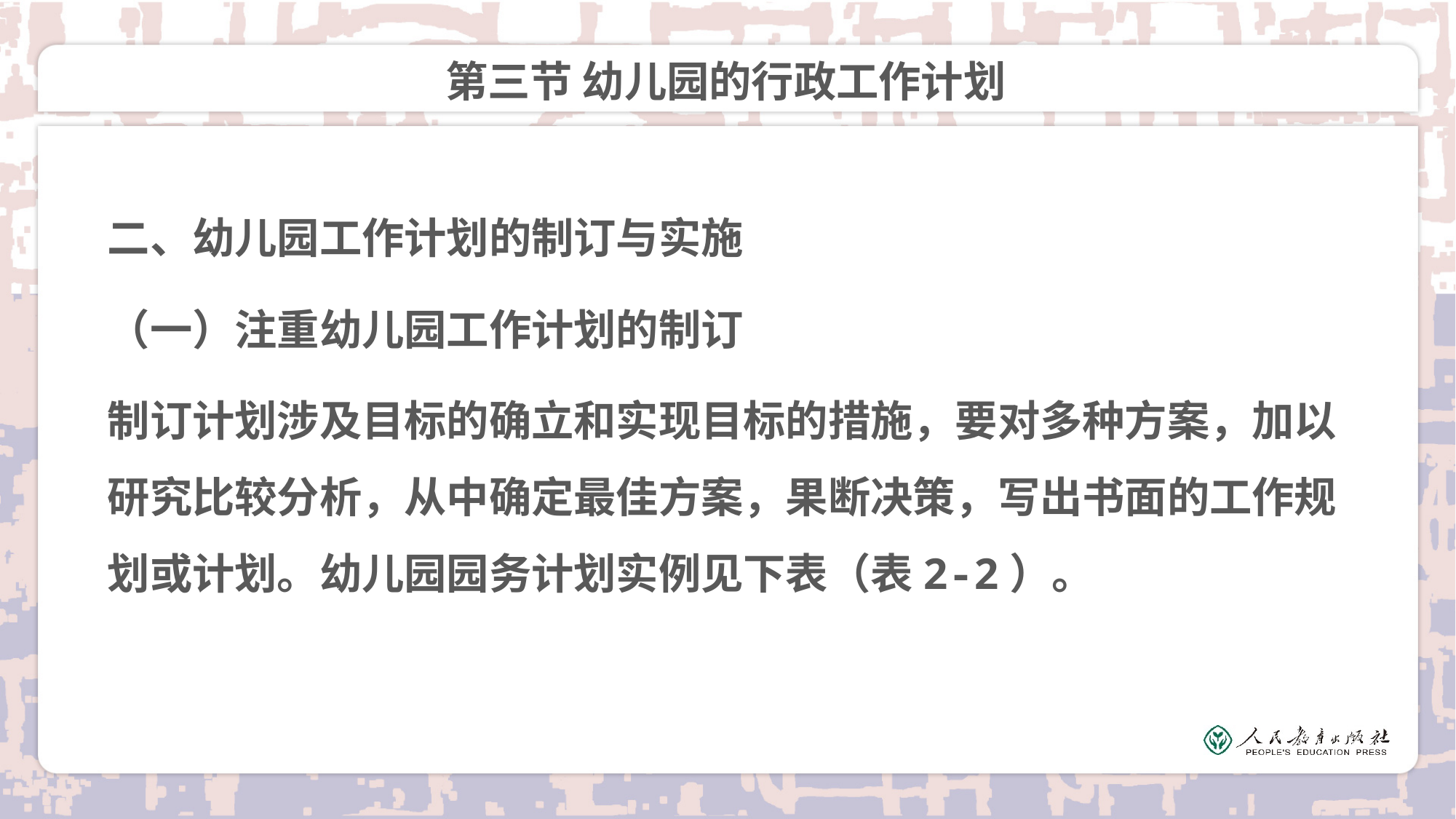

# 第三节 幼儿园的行政工作计划
二、幼儿园工作计划的制订与实施
（一）注重幼儿园工作计划的制订
制订计划涉及目标的确立和实现目标的措施，要对多种方案，加以研究比较分析，从中确定最佳方案，果断决策，写出书面的工作规划或计划。幼儿园园务计划实例见下表（表2-2）。